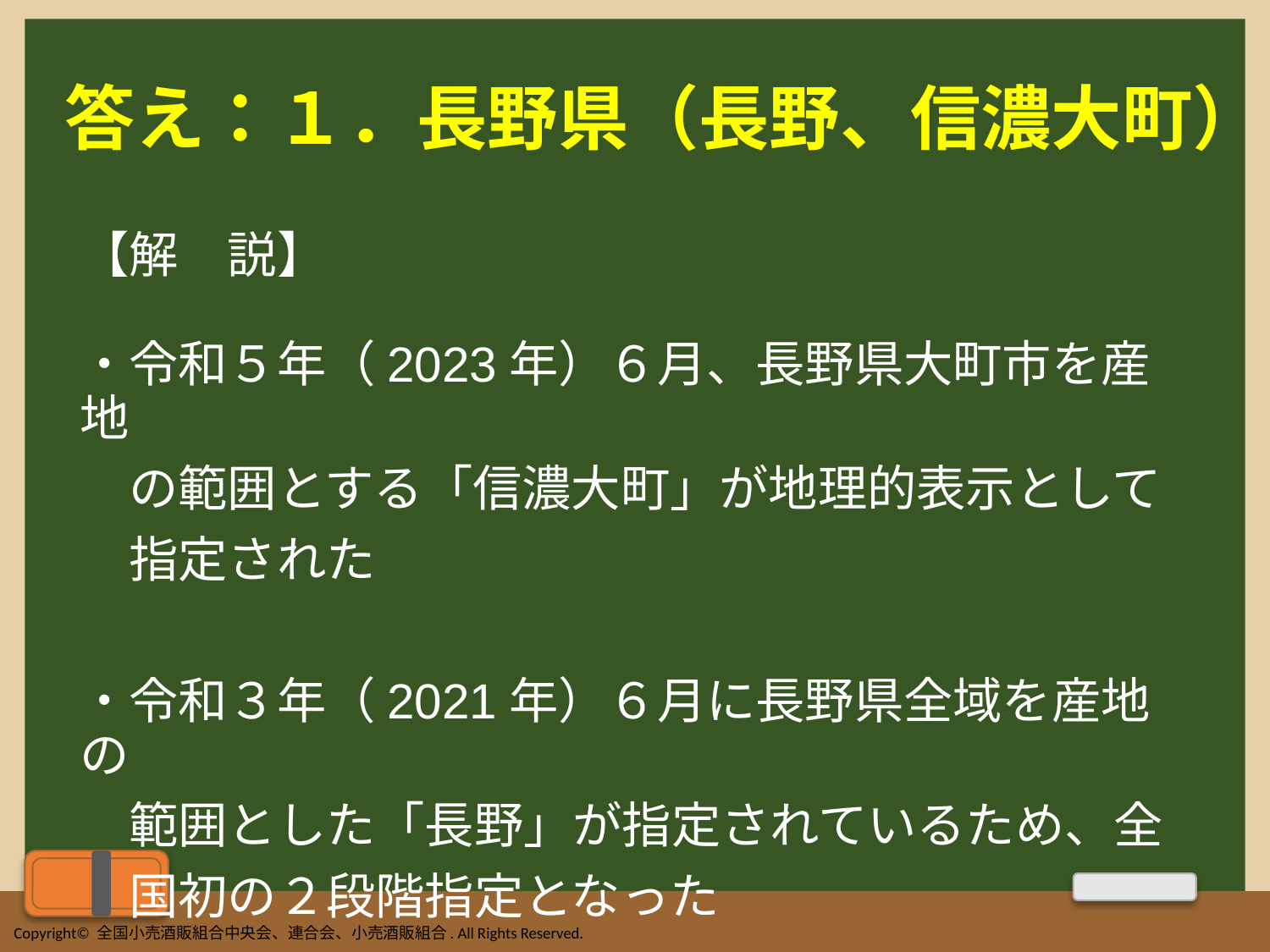

# 答え：１．長野県（長野、信濃大町）
【解　説】

・令和５年（2023年）６月、長野県大町市を産地
　の範囲とする「信濃大町」が地理的表示として
　指定された

・令和３年（2021年）６月に長野県全域を産地の
　範囲とした「長野」が指定されているため、全
　国初の２段階指定となった
Copyright© 全国小売酒販組合中央会、連合会、小売酒販組合. All Rights Reserved.